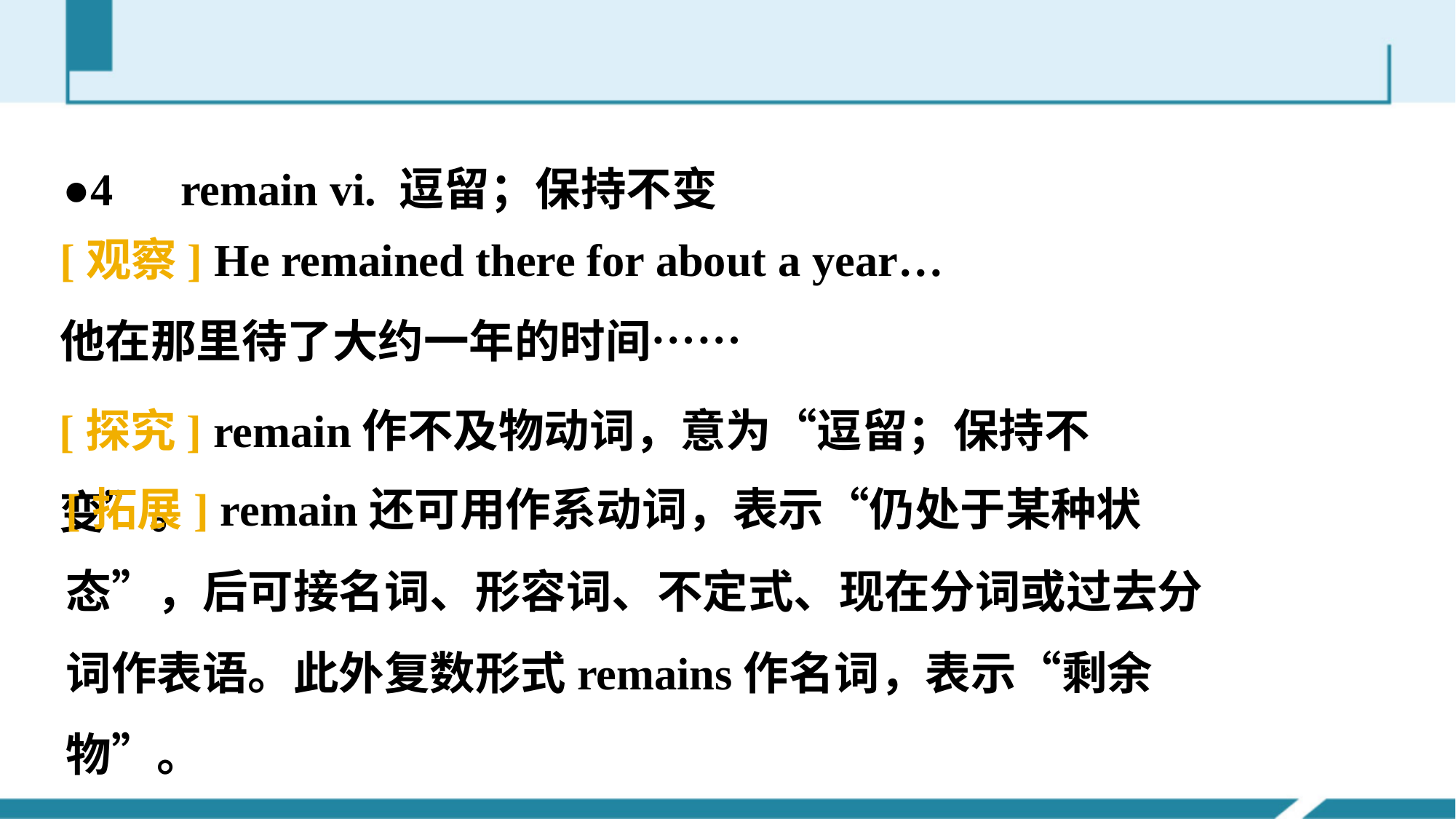

●4　remain vi. 逗留；保持不变
[观察] He remained there for about a year…
他在那里待了大约一年的时间……
[探究] remain作不及物动词，意为“逗留；保持不变”。
[拓展] remain还可用作系动词，表示“仍处于某种状态”，后可接名词、形容词、不定式、现在分词或过去分词作表语。此外复数形式remains作名词，表示“剩余物”。